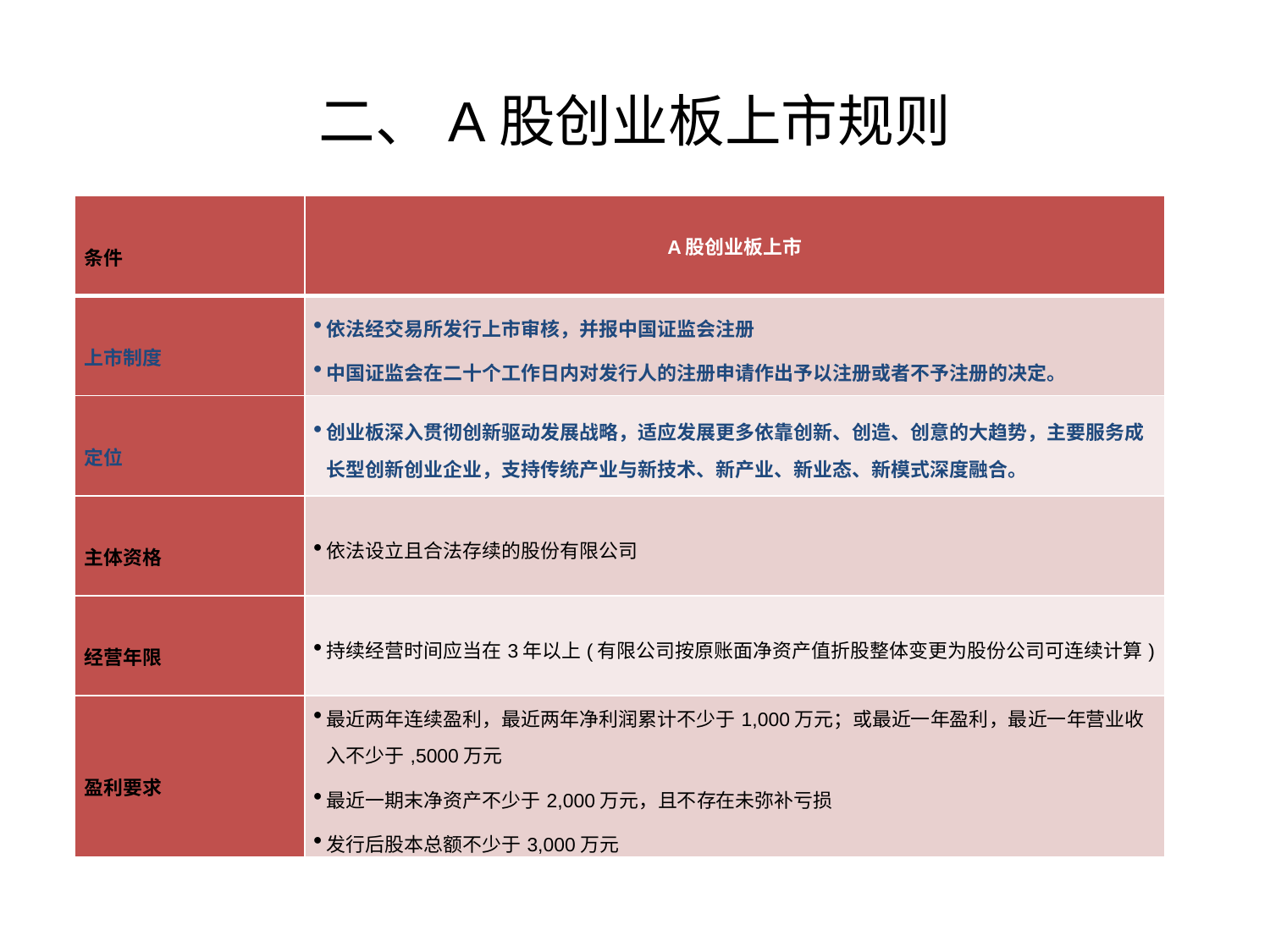

二、A股创业板上市规则
| 条件 | A股创业板上市 |
| --- | --- |
| 上市制度 | 依法经交易所发行上市审核，并报中国证监会注册 中国证监会在二十个工作日内对发行人的注册申请作出予以注册或者不予注册的决定。 |
| 定位 | 创业板深入贯彻创新驱动发展战略，适应发展更多依靠创新、创造、创意的大趋势，主要服务成长型创新创业企业，支持传统产业与新技术、新产业、新业态、新模式深度融合。 |
| 主体资格 | 依法设立且合法存续的股份有限公司 |
| 经营年限 | 持续经营时间应当在3年以上(有限公司按原账面净资产值折股整体变更为股份公司可连续计算) |
| 盈利要求 | 最近两年连续盈利，最近两年净利润累计不少于1,000万元；或最近一年盈利，最近一年营业收入不少于,5000万元 最近一期末净资产不少于2,000万元，且不存在未弥补亏损 发行后股本总额不少于3,000万元 |